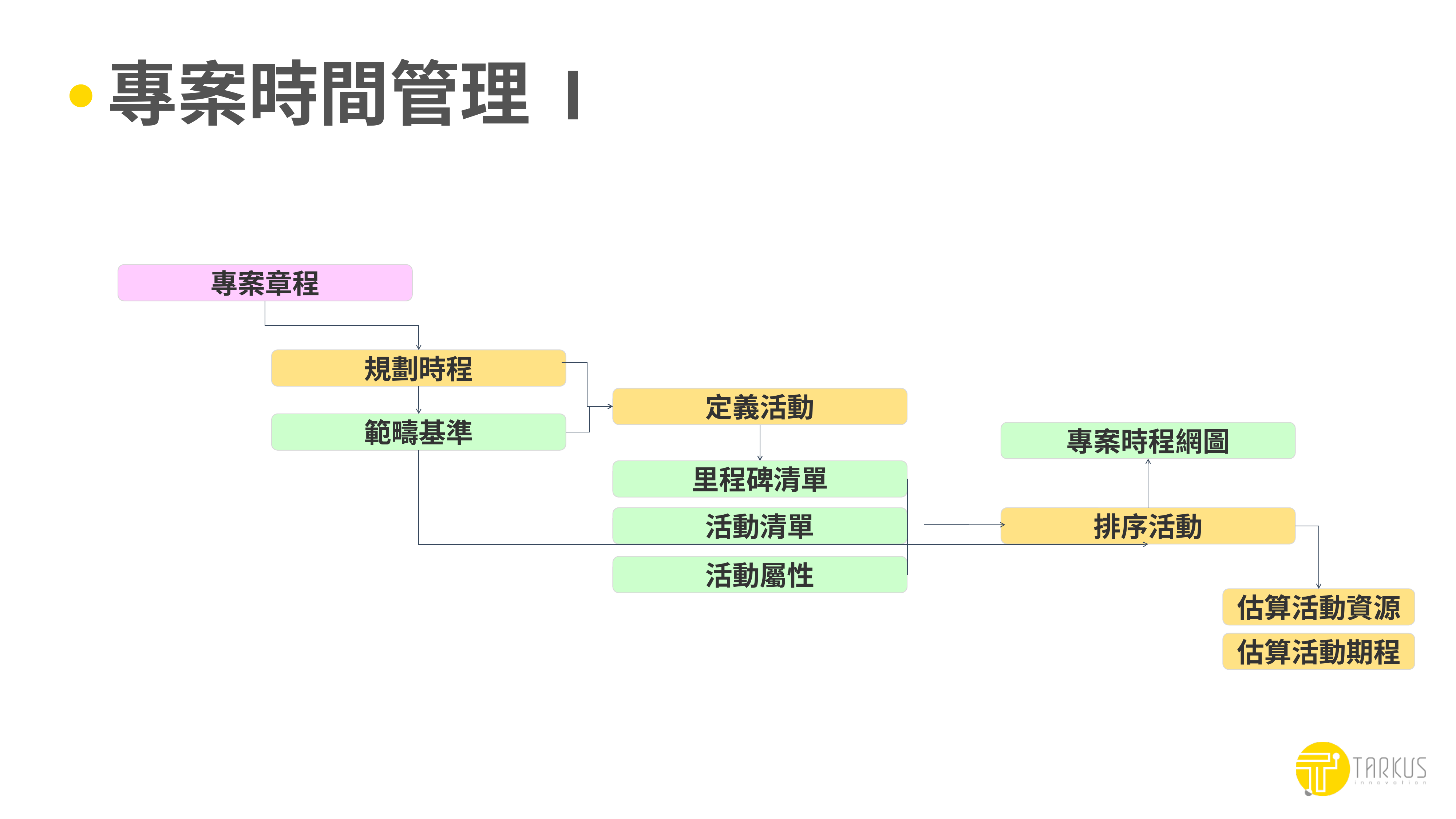

# 專案時間管理 I
專案章程
規劃時程
定義活動
範疇基準
專案時程網圖
里程碑清單
活動清單
排序活動
活動屬性
估算活動資源
估算活動期程